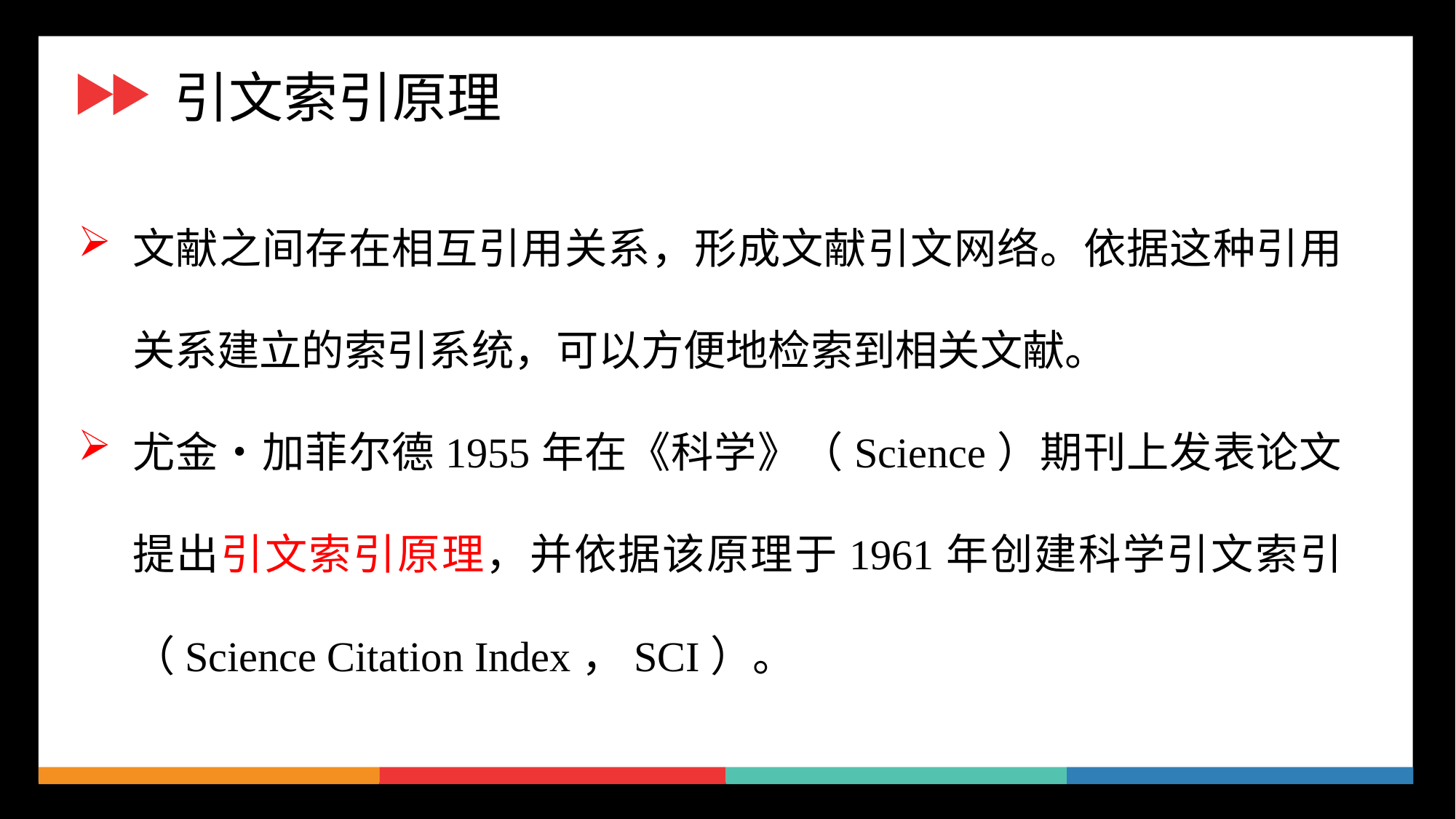

引文索引原理

文献之间存在相互引用关系，形成文献引文网络。依据这种引用关系建立的索引系统，可以方便地检索到相关文献。
尤金•加菲尔德1955年在《科学》（Science）期刊上发表论文提出引文索引原理，并依据该原理于1961年创建科学引文索引（Science Citation Index，SCI）。